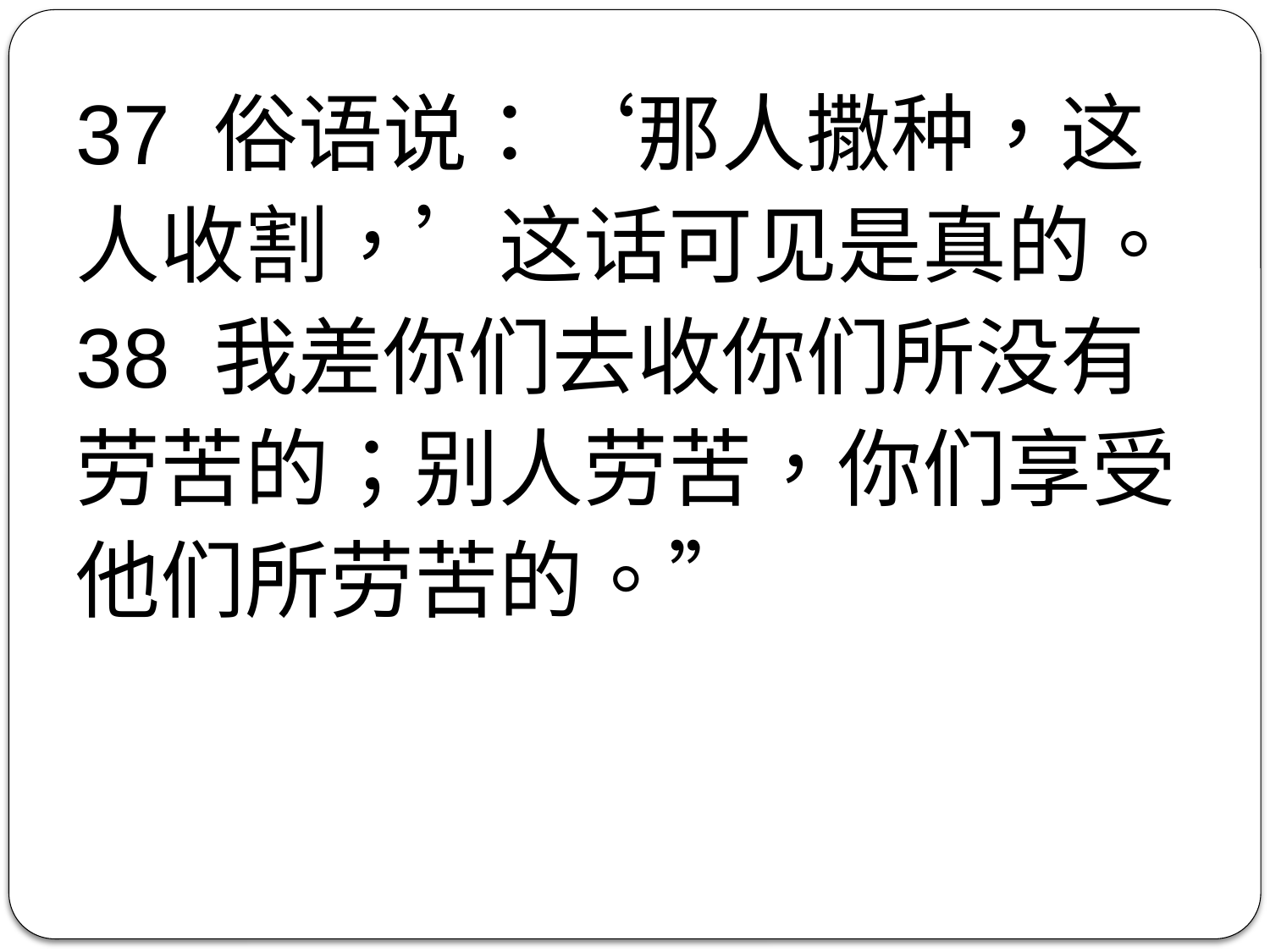

37 俗语说：‘那人撒种，这人收割，’这话可见是真的。38 我差你们去收你们所没有劳苦的；别人劳苦，你们享受他们所劳苦的。”